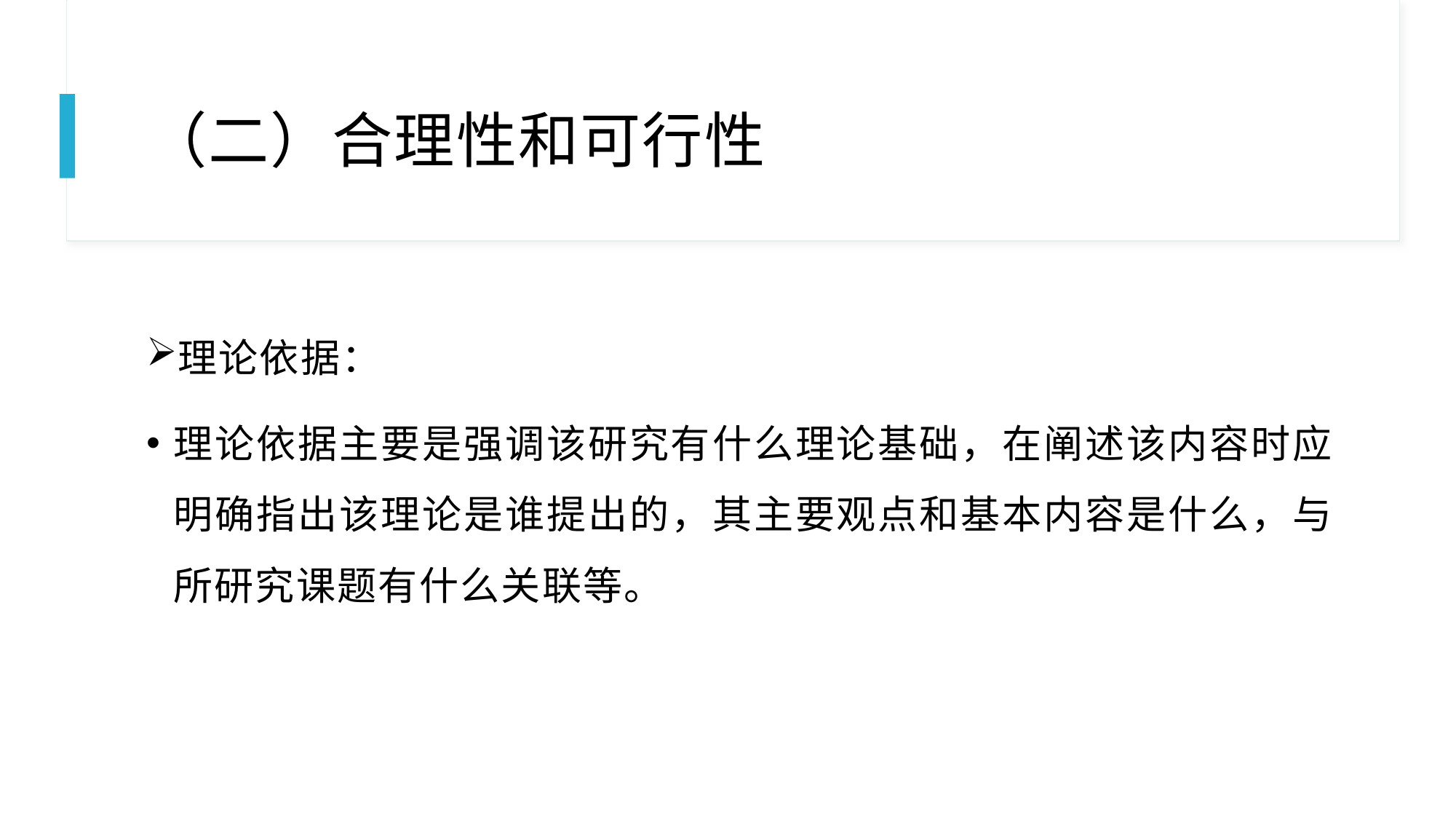

# （二）合理性和可行性
理论依据：
理论依据主要是强调该研究有什么理论基础，在阐述该内容时应明确指出该理论是谁提出的，其主要观点和基本内容是什么，与所研究课题有什么关联等。